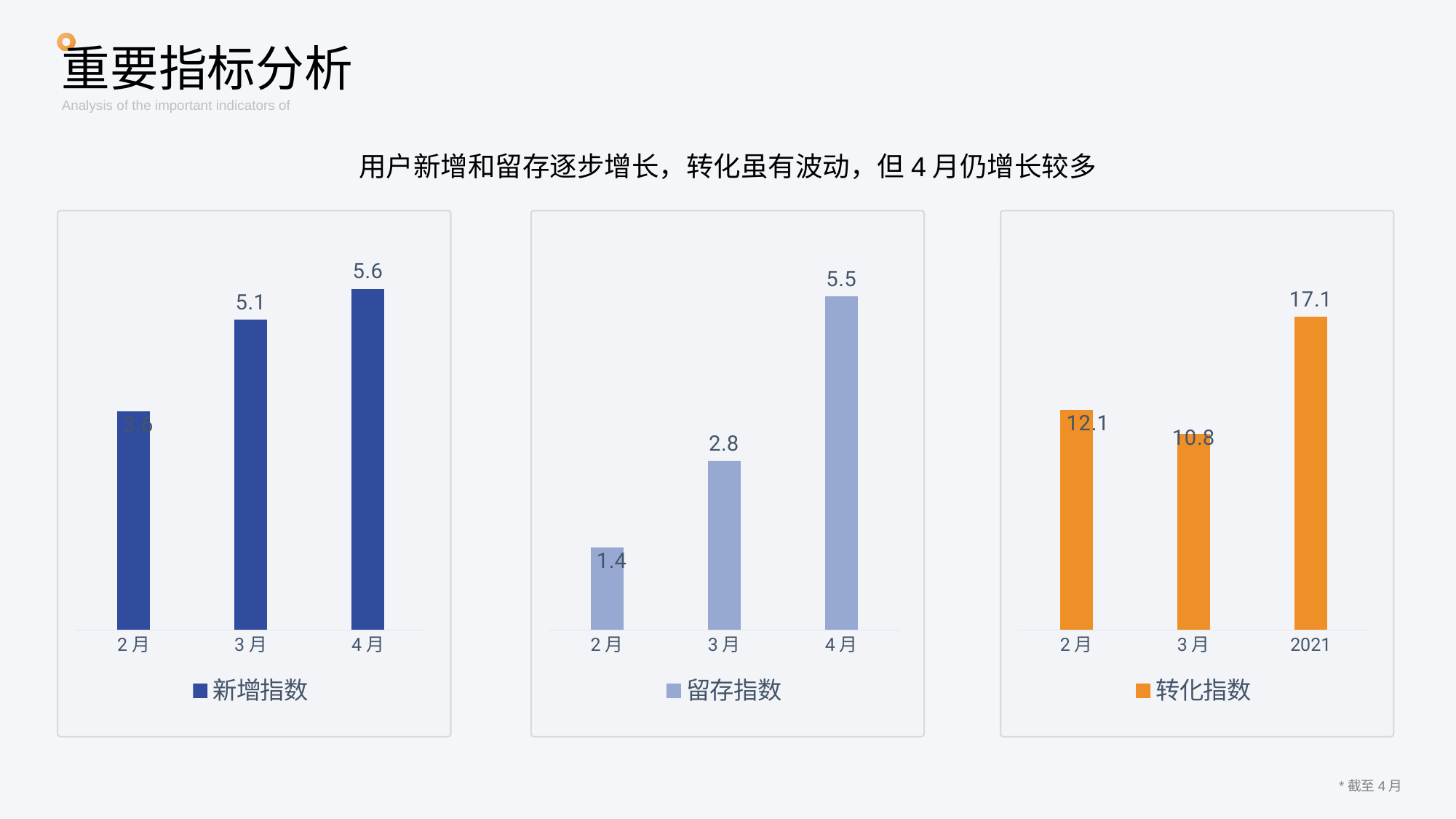

重要指标分析
Analysis of the important indicators of
用户新增和留存逐步增长，转化虽有波动，但4月仍增长较多

### Chart

| Category | 新增指数 |
|---|---|
| 2月 | 3.5931 |
| 3月 | 5.1007 |
| 4月 | 5.6096 |

### Chart

| Category | 留存指数 |
|---|---|
| 2月 | 1.3572 |
| 3月 | 2.78 |
| 4月 | 5.4828 |

### Chart

| Category | 转化指数 |
|---|---|
| 2月 | 12.0699 |
| 3月 | 10.7619 |
| 2021 | 17.1491 |
*截至4月